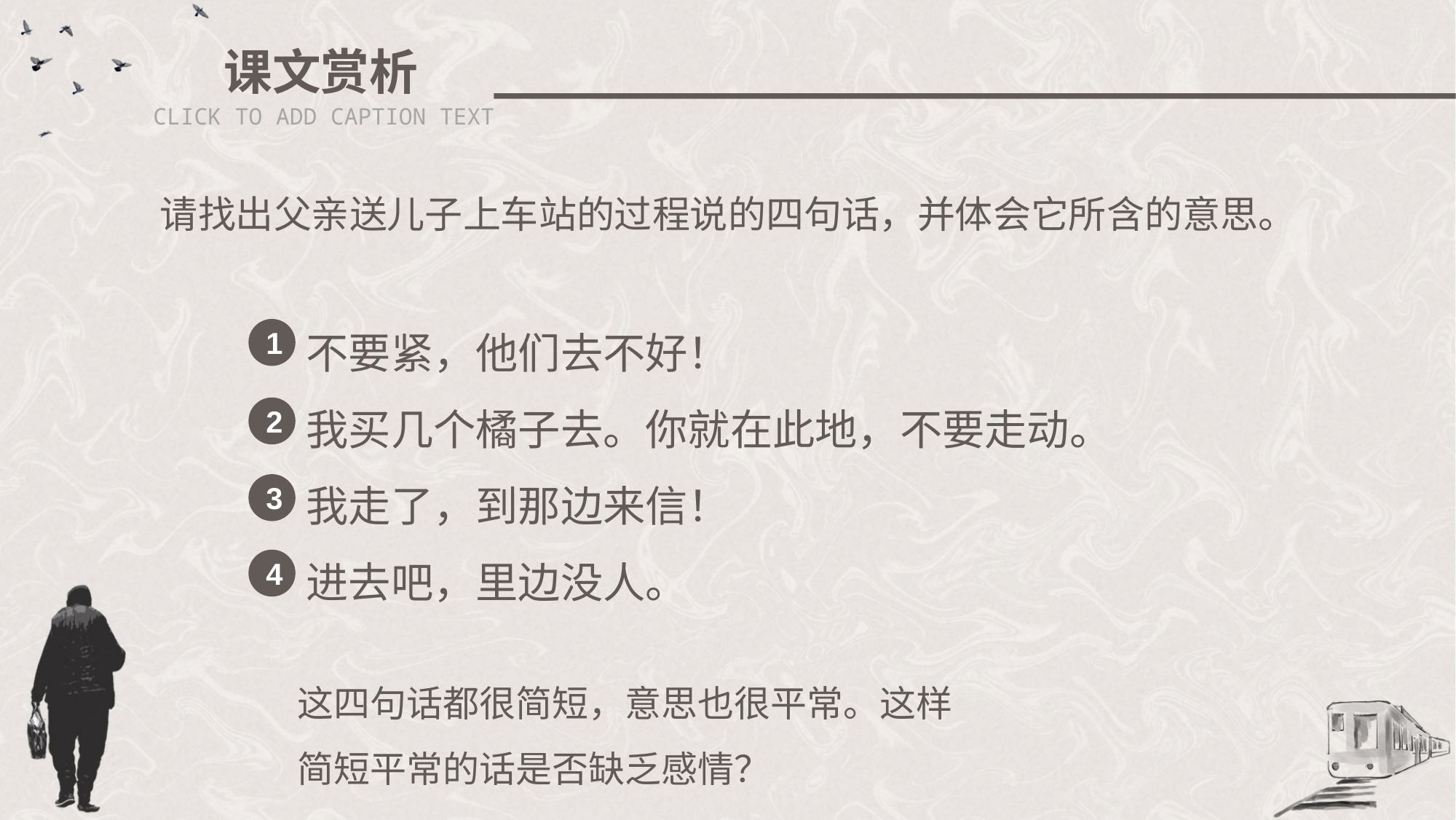

课文赏析

CLICK TO ADD CAPTION TEXT
请找出父亲送儿子上车站的过程说的四句话，并体会它所含的意思。
不要紧，他们去不好！
我买几个橘子去。你就在此地，不要走动。
我走了，到那边来信！
进去吧，里边没人。
1
2
3
4
这四句话都很简短，意思也很平常。这样简短平常的话是否缺乏感情？